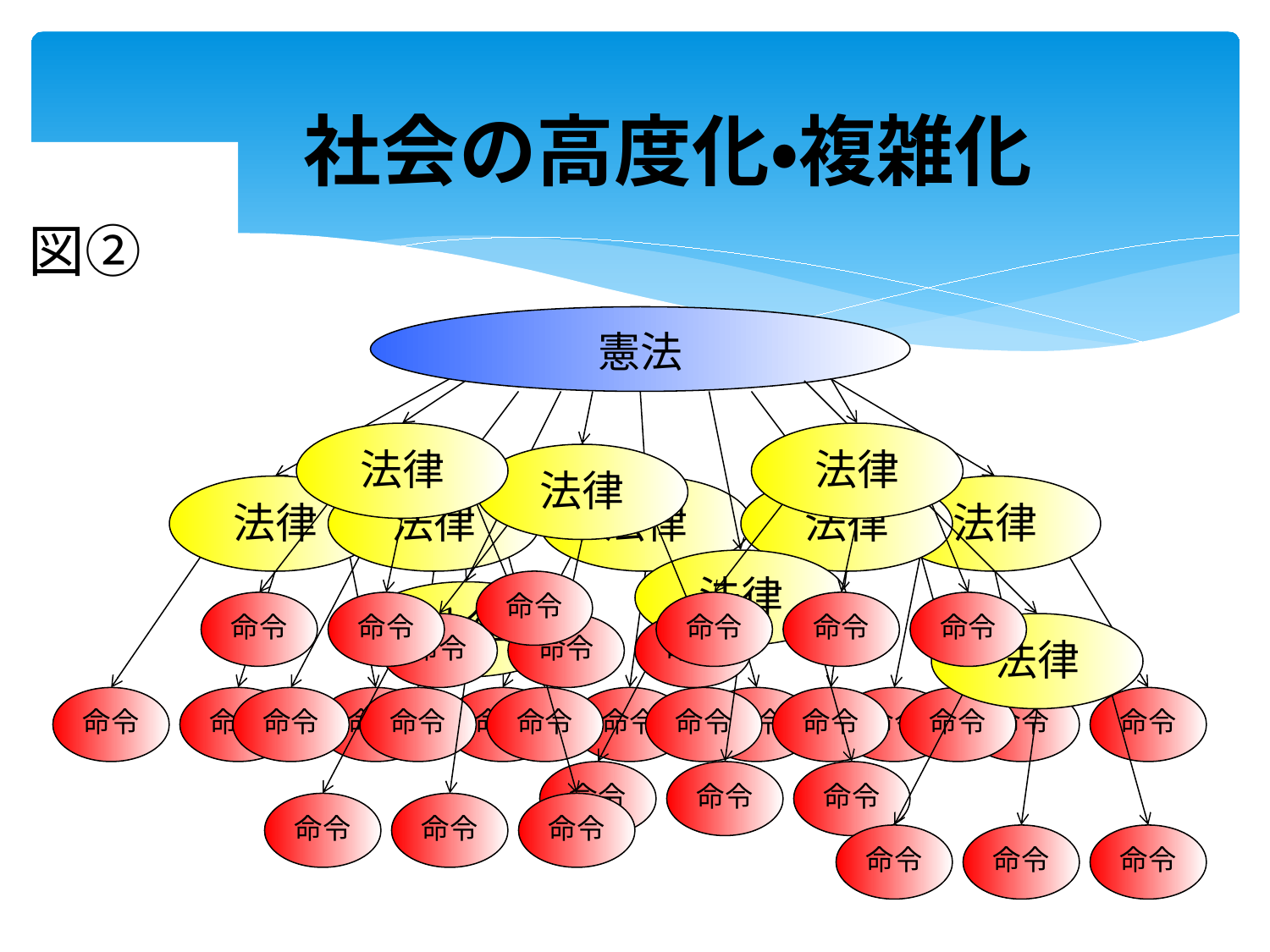

# 社会の高度化・複雑化

図②

憲法
法律
法律
法律
法律
法律
法律
法律
法律
法律
命令
法律
命令
命令
命令
命令
命令
命令
命令
命令
法律
命令
命令
命令
命令
命令
命令
命令
命令
命令
命令
命令
命令
命令
命令
命令
命令
命令
命令
命令
命令
命令
命令
命令
命令